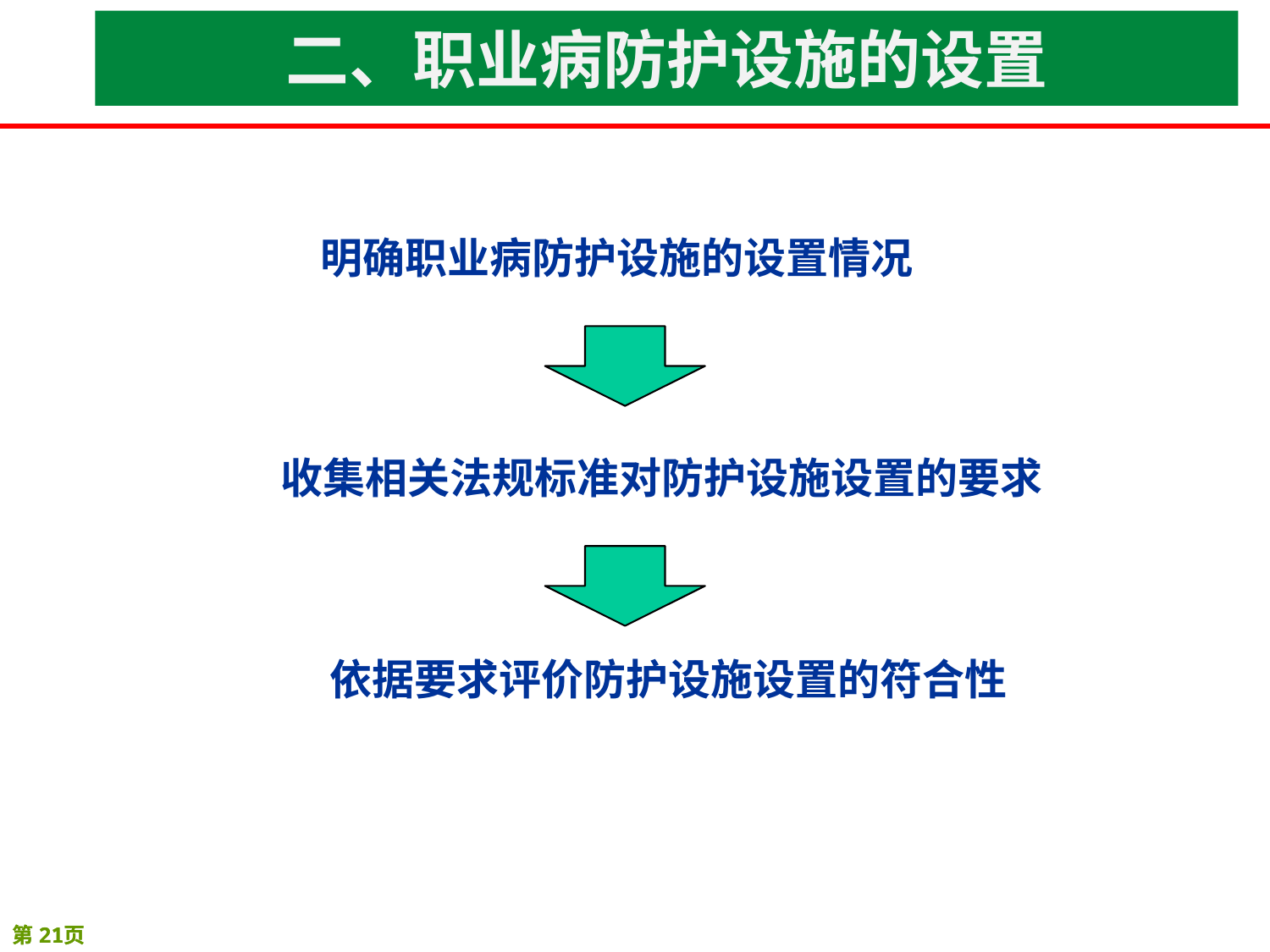

二、职业病防护设施的设置

明确职业病防护设施的设置情况

收集相关法规标准对防护设施设置的要求

依据要求评价防护设施设置的符合性